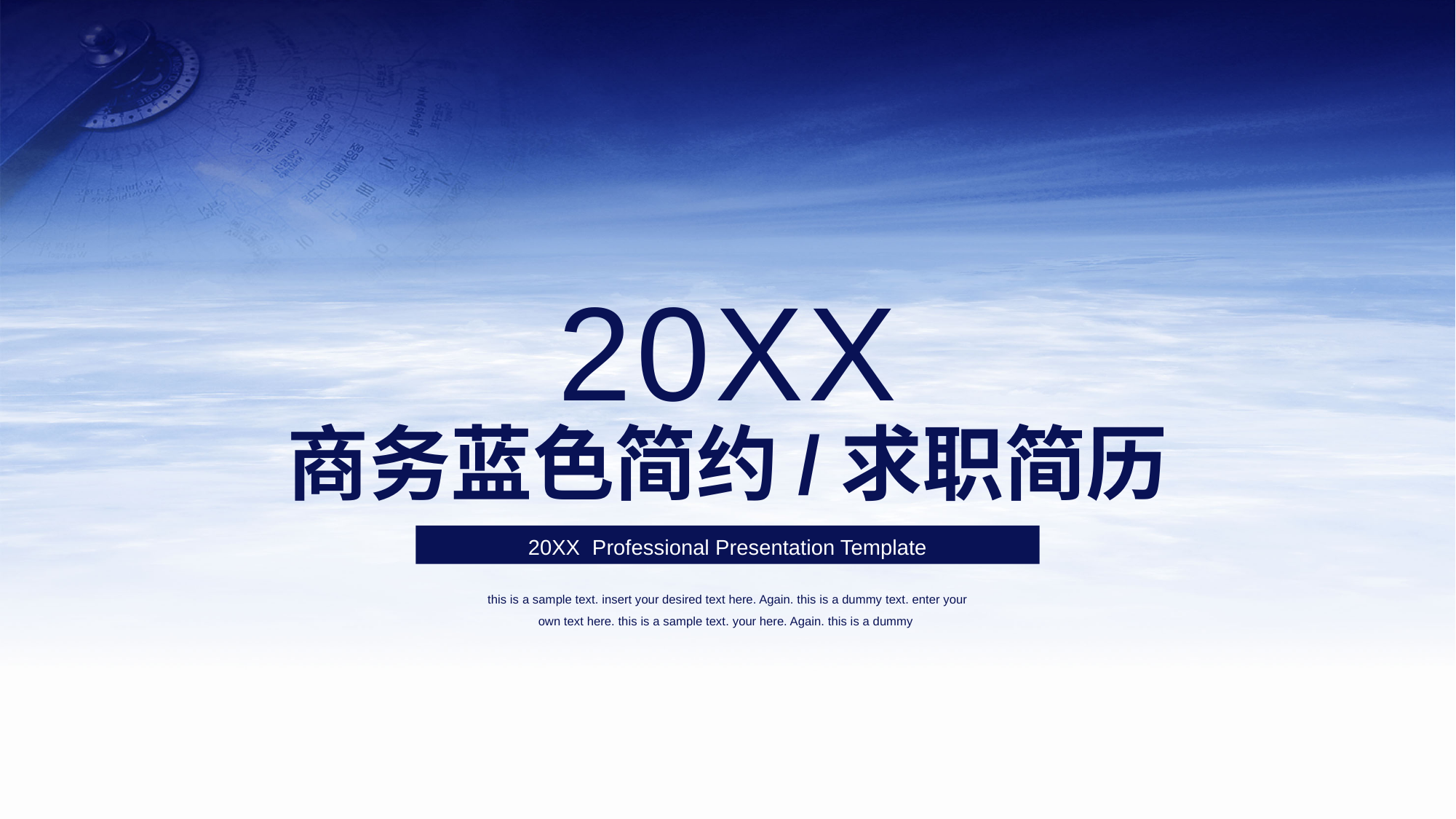

20XX
商务蓝色简约/求职简历

20XX  Professional Presentation Template
this is a sample text. insert your desired text here. Again. this is a dummy text. enter your own text here. this is a sample text. your here. Again. this is a dummy